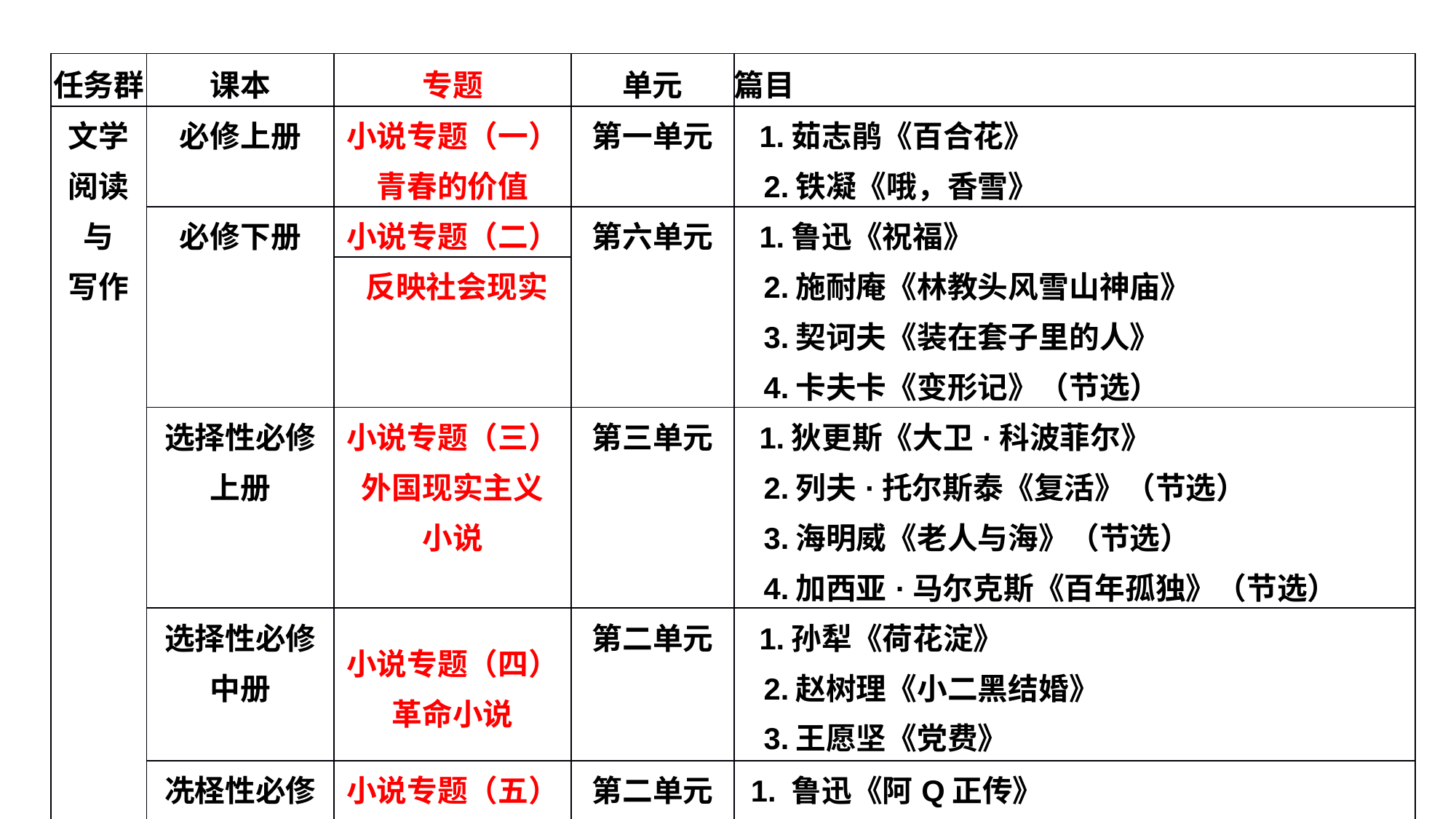

| 任务群 | 课本 | 专题 | 单元 | 篇目 |
| --- | --- | --- | --- | --- |
| 文学 阅读 与 写作 | 必修上册 | 小说专题（一） 青春的价值 | 第一单元 | 1.茹志鹃《百合花》 2.铁凝《哦，香雪》 |
|  | 必修下册 | 小说专题（二） | 第六单元 | 1.鲁迅《祝福》 2.施耐庵《林教头风雪山神庙》 3.契诃夫《装在套子里的人》 4.卡夫卡《变形记》（节选） |
|  |  | 反映社会现实 |  |  |
|  | 选择性必修 上册 | 小说专题（三） 外国现实主义 小说 | 第三单元 | 1.狄更斯《大卫·科波菲尔》 2.列夫·托尔斯泰《复活》（节选） 3.海明威《老人与海》（节选） 4.加西亚·马尔克斯《百年孤独》（节选） |
|  | 选择性必修 中册 | 小说专题（四） 革命小说 | 第二单元 | 1.孙犁《荷花淀》 2.赵树理《小二黑结婚》 3.王愿坚《党费》 |
|  | 冼柽性必俢 | 小说专题（五） 乡土小说 | 第二单元 | 1. 鲁迅《阿Q正传》 2. 沈从文《边城》 |